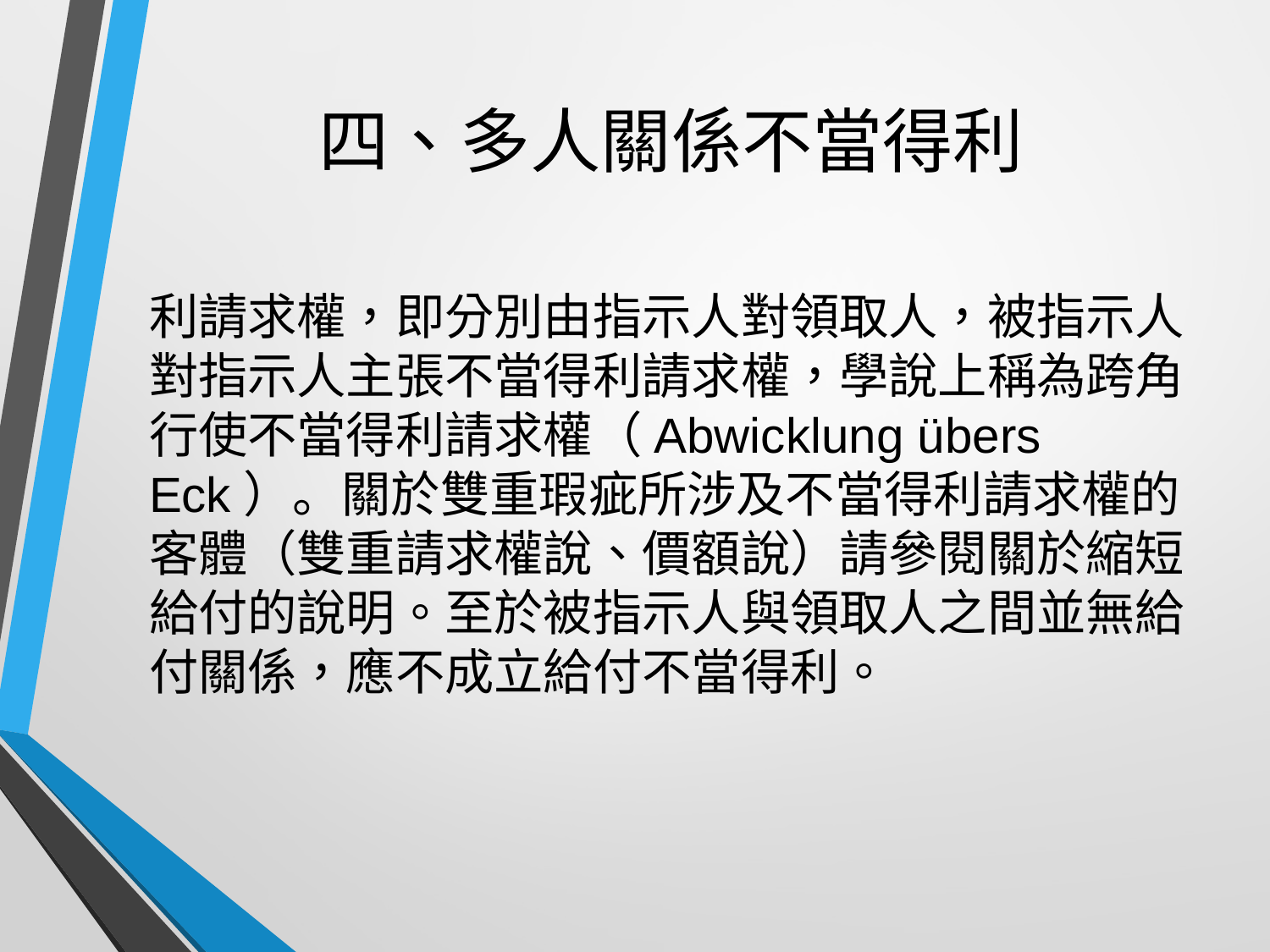

# 四、多人關係不當得利
利請求權，即分別由指示人對領取人，被指示人對指示人主張不當得利請求權，學說上稱為跨角行使不當得利請求權（Abwicklung übers Eck）。關於雙重瑕疵所涉及不當得利請求權的客體（雙重請求權說、價額說）請參閱關於縮短給付的說明。至於被指示人與領取人之間並無給付關係，應不成立給付不當得利。